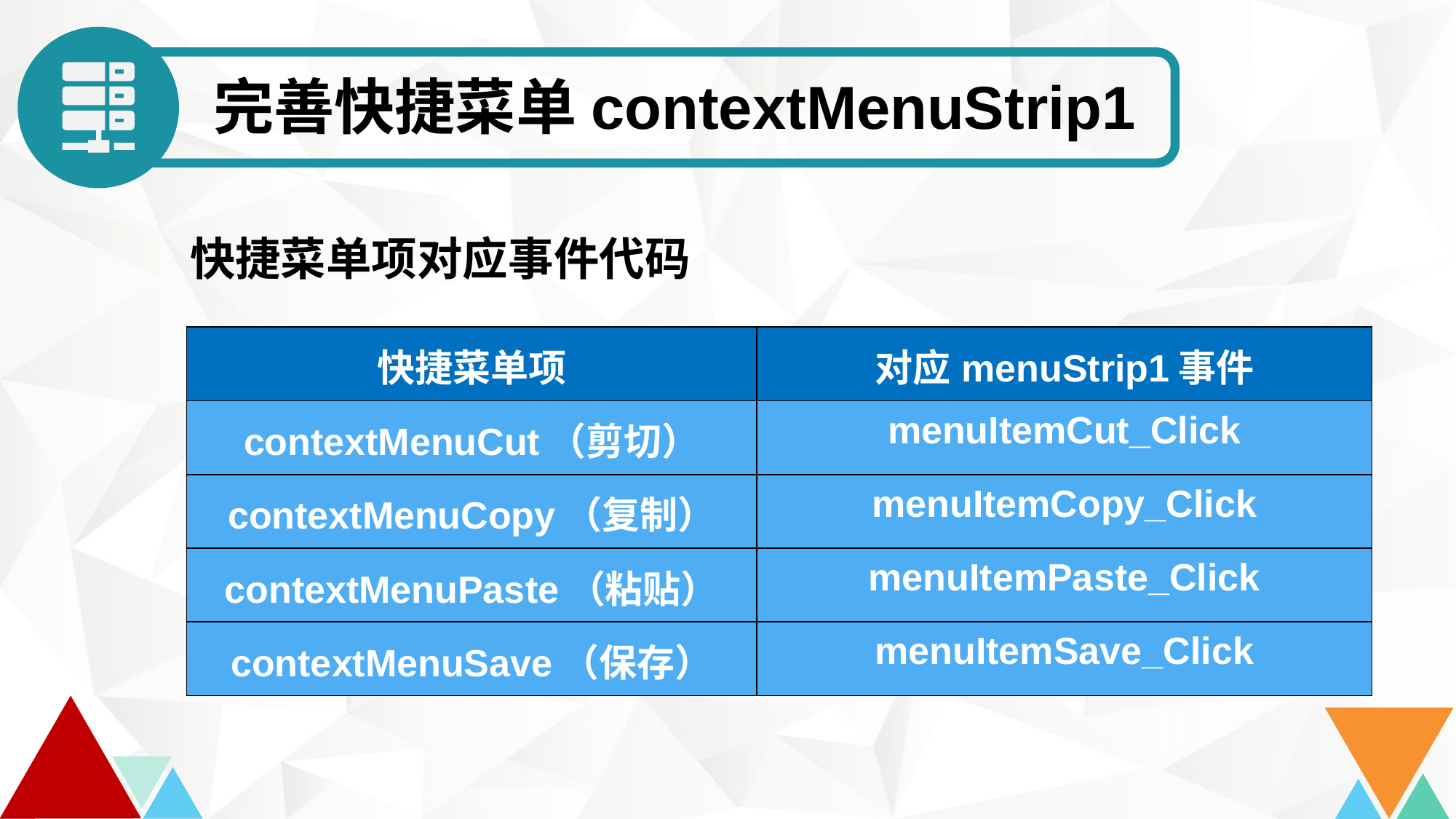

完善快捷菜单contextMenuStrip1
快捷菜单项对应事件代码
| 快捷菜单项 | 对应menuStrip1事件 |
| --- | --- |
| contextMenuCut（剪切） | menuItemCut\_Click |
| contextMenuCopy（复制） | menuItemCopy\_Click |
| contextMenuPaste（粘贴） | menuItemPaste\_Click |
| contextMenuSave（保存） | menuItemSave\_Click |